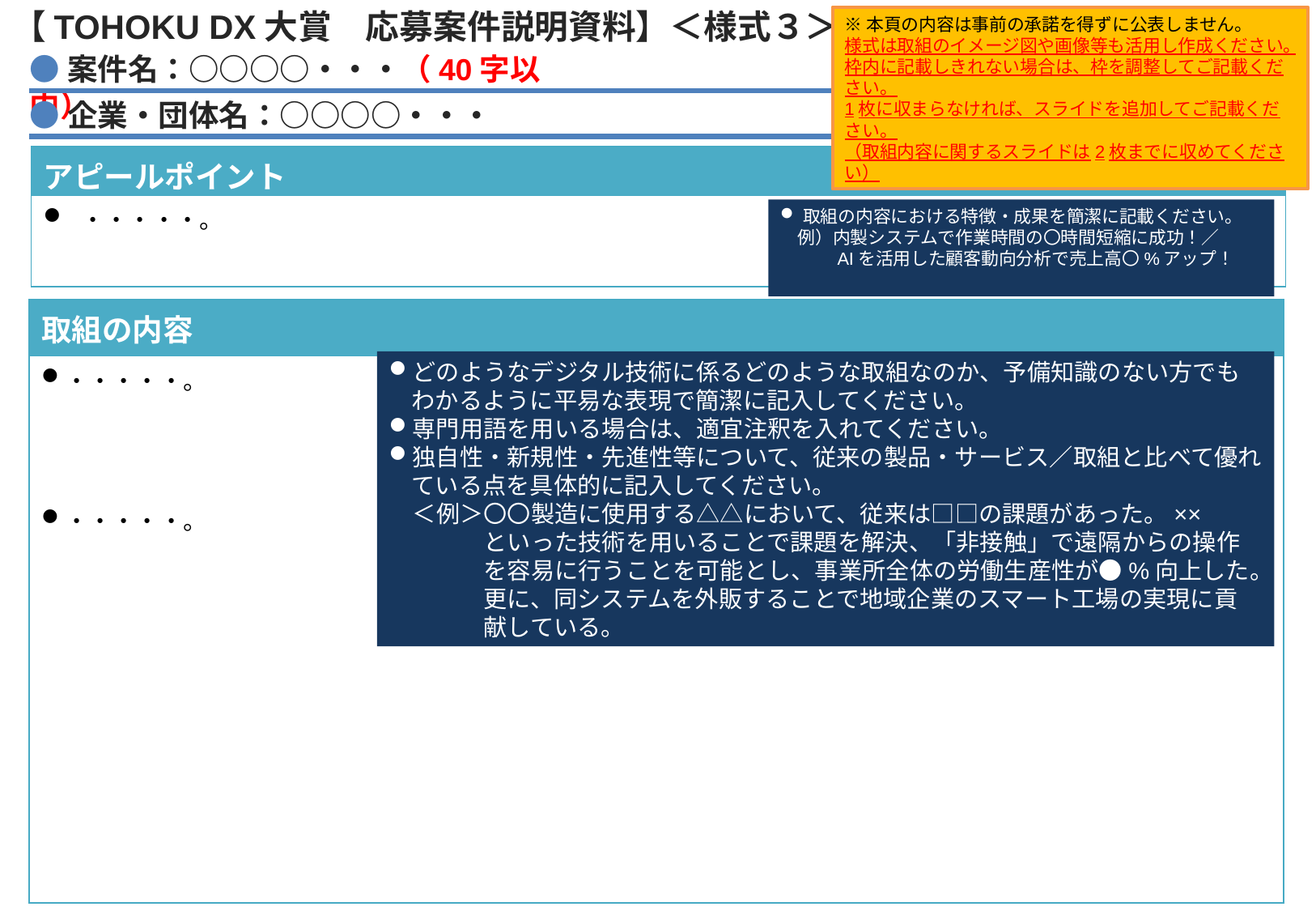

【TOHOKU DX大賞　応募案件説明資料】＜様式３＞
※本頁の内容は事前の承諾を得ずに公表しません。
様式は取組のイメージ図や画像等も活用し作成ください。
枠内に記載しきれない場合は、枠を調整してご記載ください。
1枚に収まらなければ、スライドを追加してご記載ください。
（取組内容に関するスライドは2枚までに収めてください）
●案件名：○○○○・・・（40字以内）
●企業・団体名：○○○○・・・
| アピールポイント |
| --- |
| ・・・・・。 |
取組の内容における特徴・成果を簡潔に記載ください。
　例）内製システムで作業時間の〇時間短縮に成功！／
　　　AIを活用した顧客動向分析で売上高〇%アップ！
| 取組の内容 |
| --- |
| ・・・・・。 ・・・・・。 |
どのようなデジタル技術に係るどのような取組なのか、予備知識のない方でもわかるように平易な表現で簡潔に記入してください。
専門用語を用いる場合は、適宜注釈を入れてください。
独自性・新規性・先進性等について、従来の製品・サービス／取組と比べて優れている点を具体的に記入してください。
　＜例＞〇〇製造に使用する△△において、従来は□□の課題があった。××
　　　　といった技術を用いることで課題を解決、「非接触」で遠隔からの操作
　　　　を容易に行うことを可能とし、事業所全体の労働生産性が●%向上した。
　　　　更に、同システムを外販することで地域企業のスマート工場の実現に貢
　　　　献している。